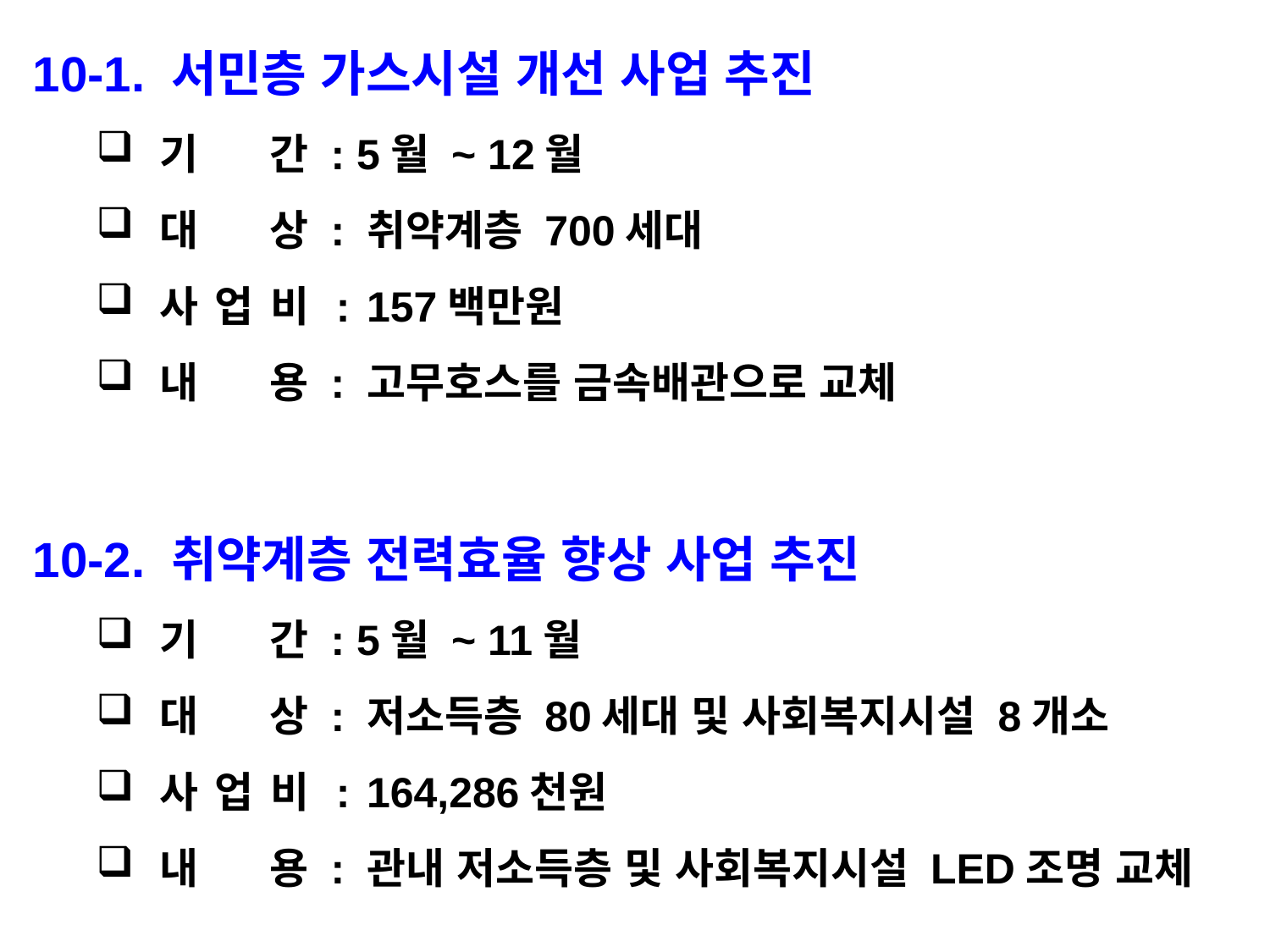

10-1. 서민층 가스시설 개선 사업 추진
기      간 : 5월 ~ 12월
대      상 : 취약계층 700세대
사 업 비 : 157백만원
내      용 : 고무호스를 금속배관으로 교체

10-2. 취약계층 전력효율 향상 사업 추진
기      간 : 5월 ~ 11월
대      상 : 저소득층 80세대 및 사회복지시설 8개소
사 업 비 : 164,286천원
내      용 : 관내 저소득층 및 사회복지시설 LED조명 교체